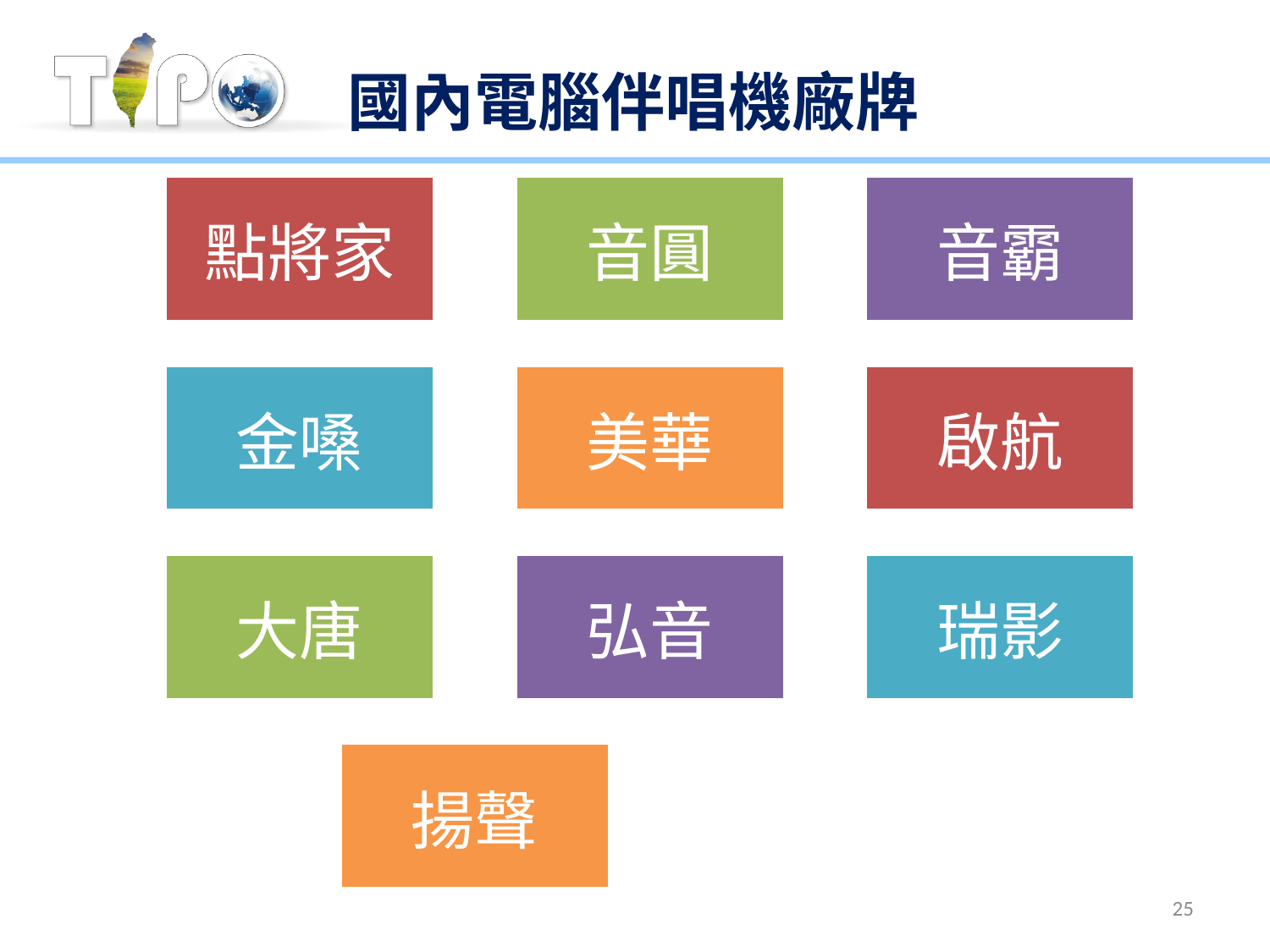

# 國內電腦伴唱機廠牌
點將家
音圓
音霸
金嗓
美華
啟航
大唐
弘音
瑞影
揚聲
25